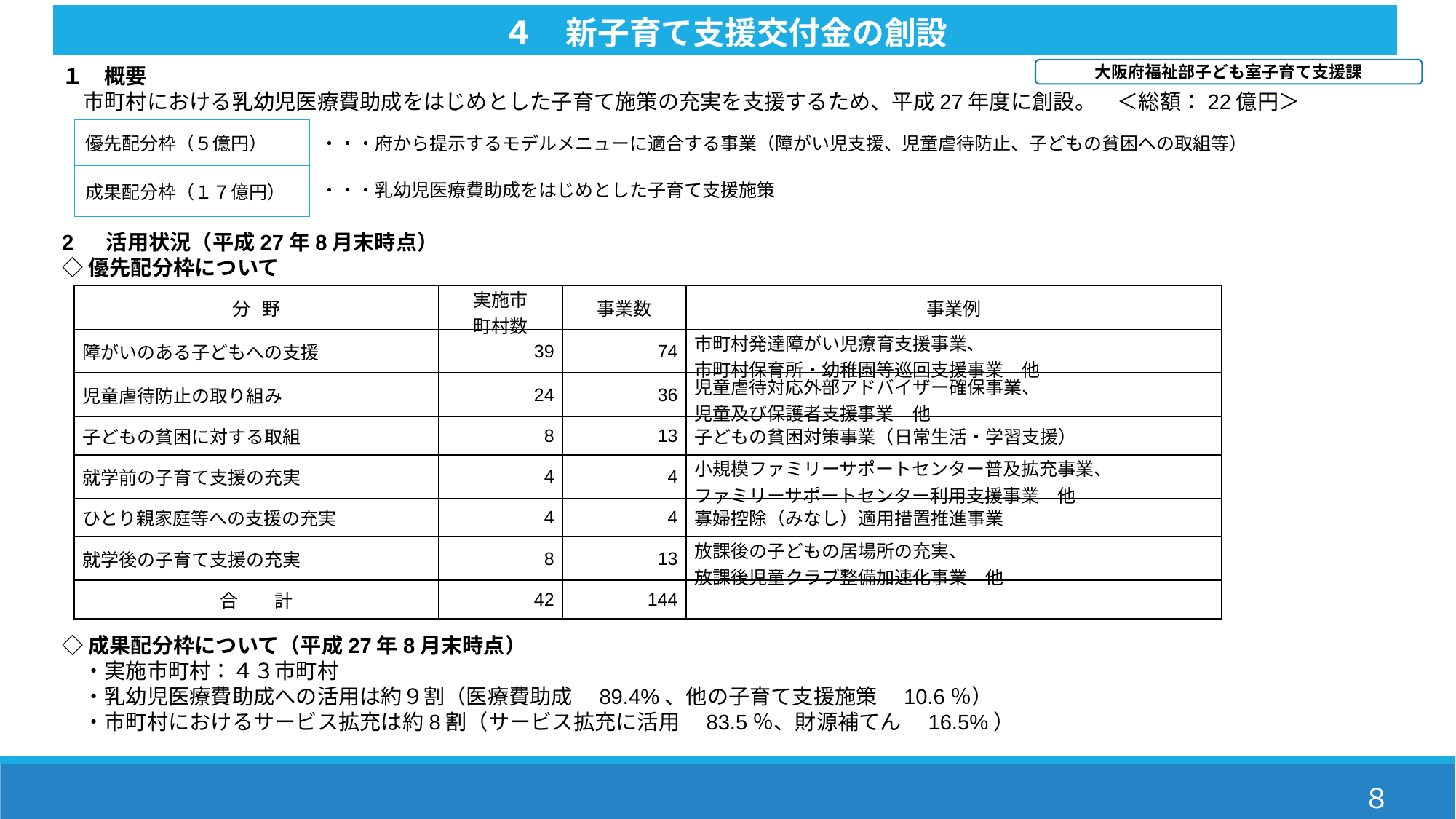

４　新子育て支援交付金の創設
１　概要
　市町村における乳幼児医療費助成をはじめとした子育て施策の充実を支援するため、平成27年度に創設。　＜総額：22億円＞
大阪府福祉部子ども室子育て支援課
優先配分枠（５億円）
・・・府から提示するモデルメニューに適合する事業（障がい児支援、児童虐待防止、子どもの貧困への取組等）
成果配分枠（１７億円）
・・・乳幼児医療費助成をはじめとした子育て支援施策
2 　活用状況（平成27年8月末時点）
◇優先配分枠について
| 分 野 | 実施市 町村数 | 事業数 | 事業例 |
| --- | --- | --- | --- |
| 障がいのある子どもへの支援 | 39 | 74 | 市町村発達障がい児療育支援事業、 市町村保育所・幼稚園等巡回支援事業　他 |
| 児童虐待防止の取り組み | 24 | 36 | 児童虐待対応外部アドバイザー確保事業、 児童及び保護者支援事業　他 |
| 子どもの貧困に対する取組 | 8 | 13 | 子どもの貧困対策事業（日常生活・学習支援） |
| 就学前の子育て支援の充実 | 4 | 4 | 小規模ファミリーサポートセンター普及拡充事業、 ファミリーサポートセンター利用支援事業　他 |
| ひとり親家庭等への支援の充実 | 4 | 4 | 寡婦控除（みなし）適用措置推進事業 |
| 就学後の子育て支援の充実 | 8 | 13 | 放課後の子どもの居場所の充実、 放課後児童クラブ整備加速化事業　他 |
| 合　　計 | 42 | 144 |  |
◇成果配分枠について（平成27年8月末時点）
　・実施市町村：４３市町村
　・乳幼児医療費助成への活用は約９割（医療費助成　89.4%、他の子育て支援施策　10.6％）
　・市町村におけるサービス拡充は約8割（サービス拡充に活用　83.5％、財源補てん　16.5%）
８